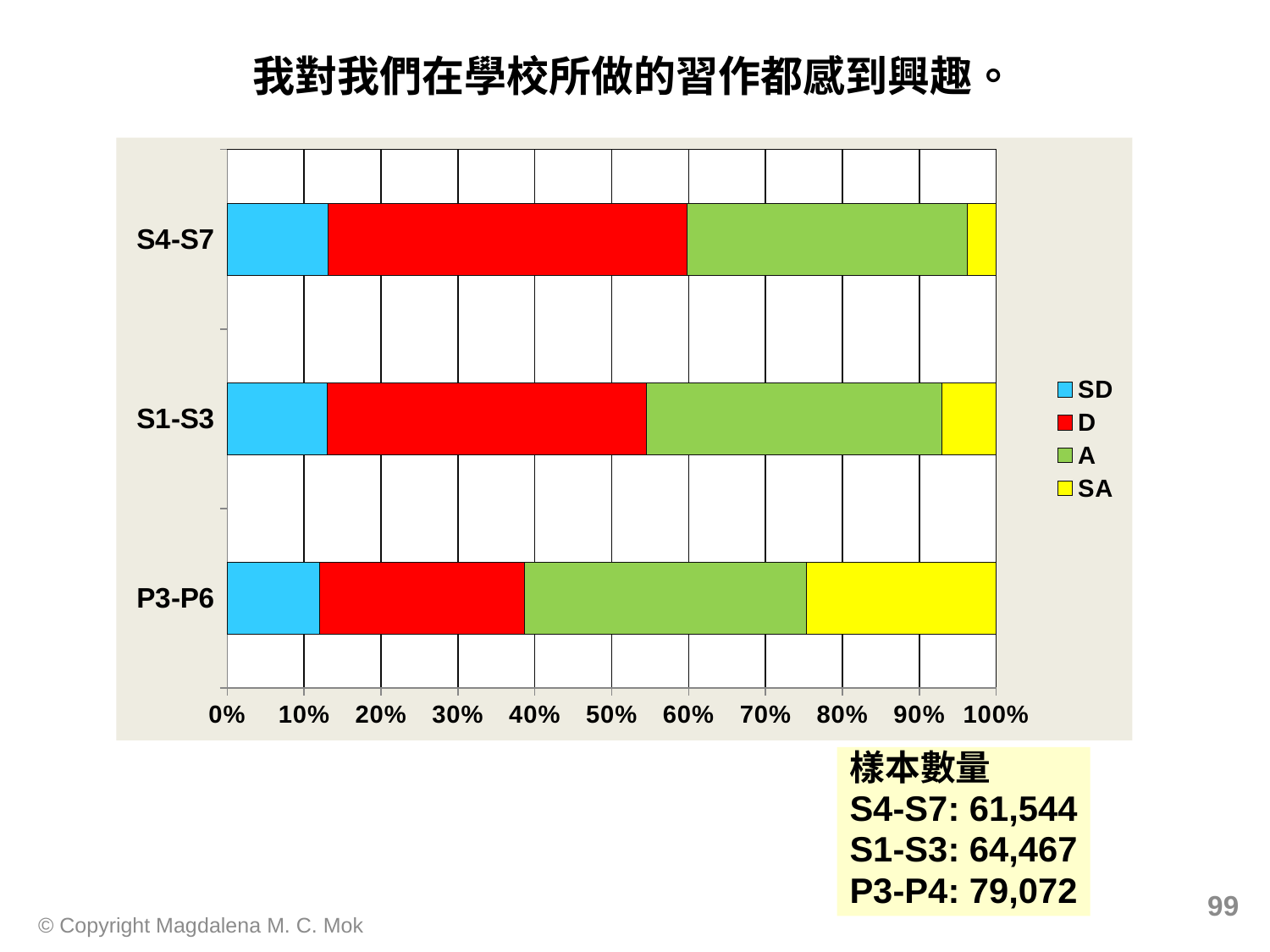

我對我們在學校所做的習作都感到興趣。

### Chart

| Category | SD | D | A | SA |
|---|---|---|---|---|
| P3-P6 | 11.98 | 26.64 | 36.74 | 24.63000000000003 |
| S1-S3 | 13.02 | 41.49 | 38.4 | 7.09 |
| S4-S7 | 13.06 | 46.68 | 36.45 | 3.8 |
樣本數量
S4-S7: 61,544
S1-S3: 64,467
P3-P4: 79,072
99
© Copyright Magdalena M. C. Mok